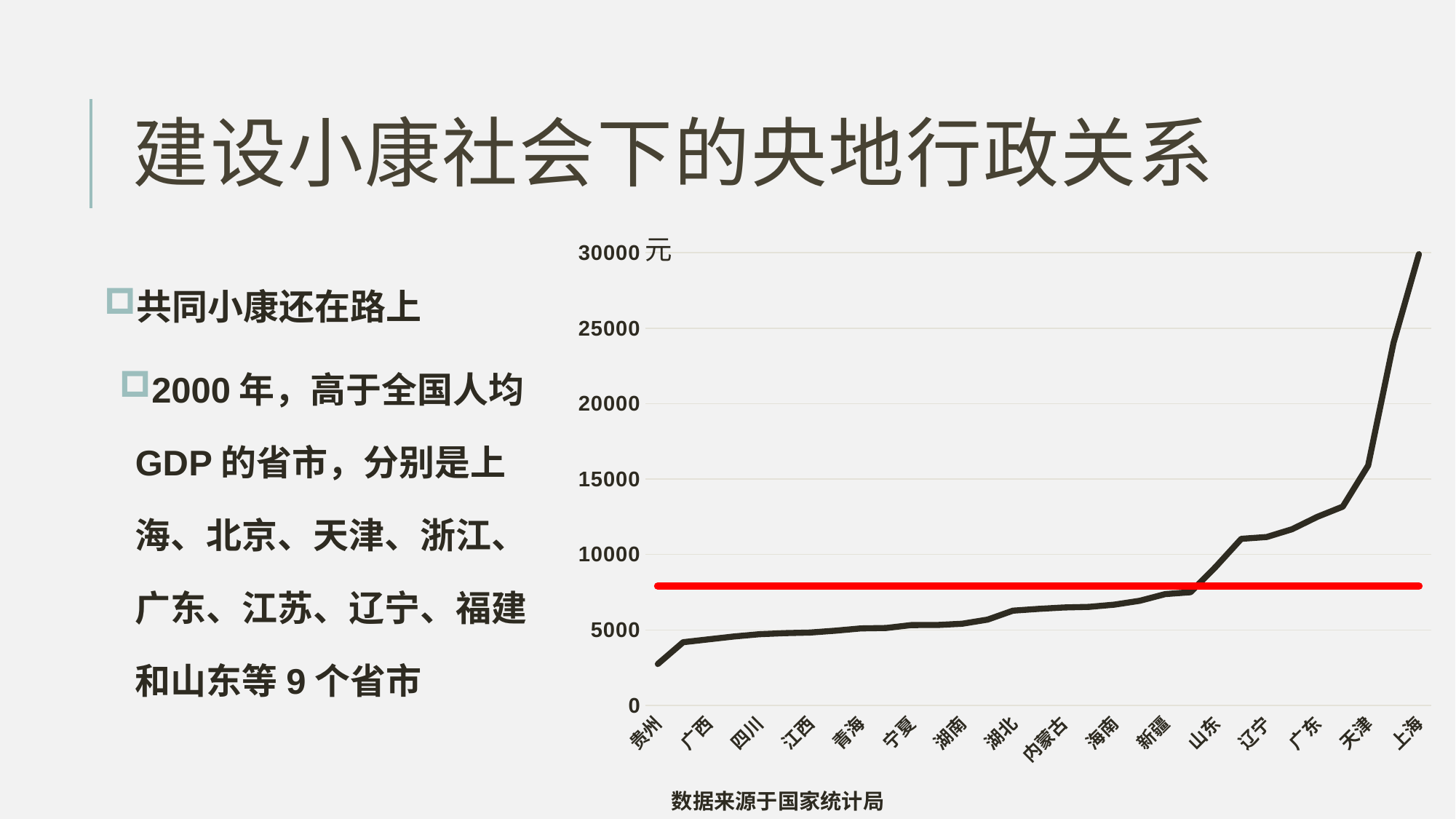

# 建设小康社会下的央地行政关系

### Chart

| Category | 2000 | 全国 |
|---|---|---|
| 贵州 | 2742.012779552716 | 7912.0 |
| 甘肃 | 4186.481113320066 | 7912.0 |
| 广西 | 4378.025678804463 | 7912.0 |
| 西藏 | 4565.891472868217 | 7912.0 |
| 四川 | 4716.292472085484 | 7912.0 |
| 云南 | 4786.842725772223 | 7912.0 |
| 江西 | 4827.910339840922 | 7912.0 |
| 陕西 | 4950.603732162459 | 7912.0 |
| 青海 | 5100.580270793037 | 7912.0 |
| 安徽 | 5129.328737895947 | 7912.0 |
| 宁夏 | 5324.909747292396 | 7912.0 |
| 河南 | 5325.674536256324 | 7912.0 |
| 湖南 | 5412.221883572081 | 7912.0 |
| 山西 | 5684.323991376656 | 7912.0 |
| 湖北 | 6279.489904357068 | 7912.0 |
| 重庆 | 6395.577395577388 | 7912.0 |
| 内蒙古 | 6488.61720067454 | 7912.0 |
| 吉林 | 6530.20134228188 | 7912.0 |
| 海南 | 6676.80608365019 | 7912.0 |
| 河北 | 6934.671860952951 | 7912.0 |
| 新疆 | 7374.79718766901 | 7912.0 |
| 黑龙江 | 7500.65668505385 | 7912.0 |
| 山东 | 9199.93331851523 | 7912.0 |
| 福建 | 11039.58944281525 | 7912.0 |
| 辽宁 | 11159.41682600382 | 7912.0 |
| 江苏 | 11674.21864337382 | 7912.0 |
| 广东 | 12497.34104046243 | 7912.0 |
| 浙江 | 13172.64957264957 | 7912.0 |
| 天津 | 15901.0989010989 | 7912.0 |
| 北京 | 24030.79178885631 | 7912.0 |
| 上海 | 29908.01740211312 | 7912.0 |
元
共同小康还在路上
2000年，高于全国人均GDP的省市，分别是上海、北京、天津、浙江、广东、江苏、辽宁、福建和山东等9个省市

数据来源于国家统计局